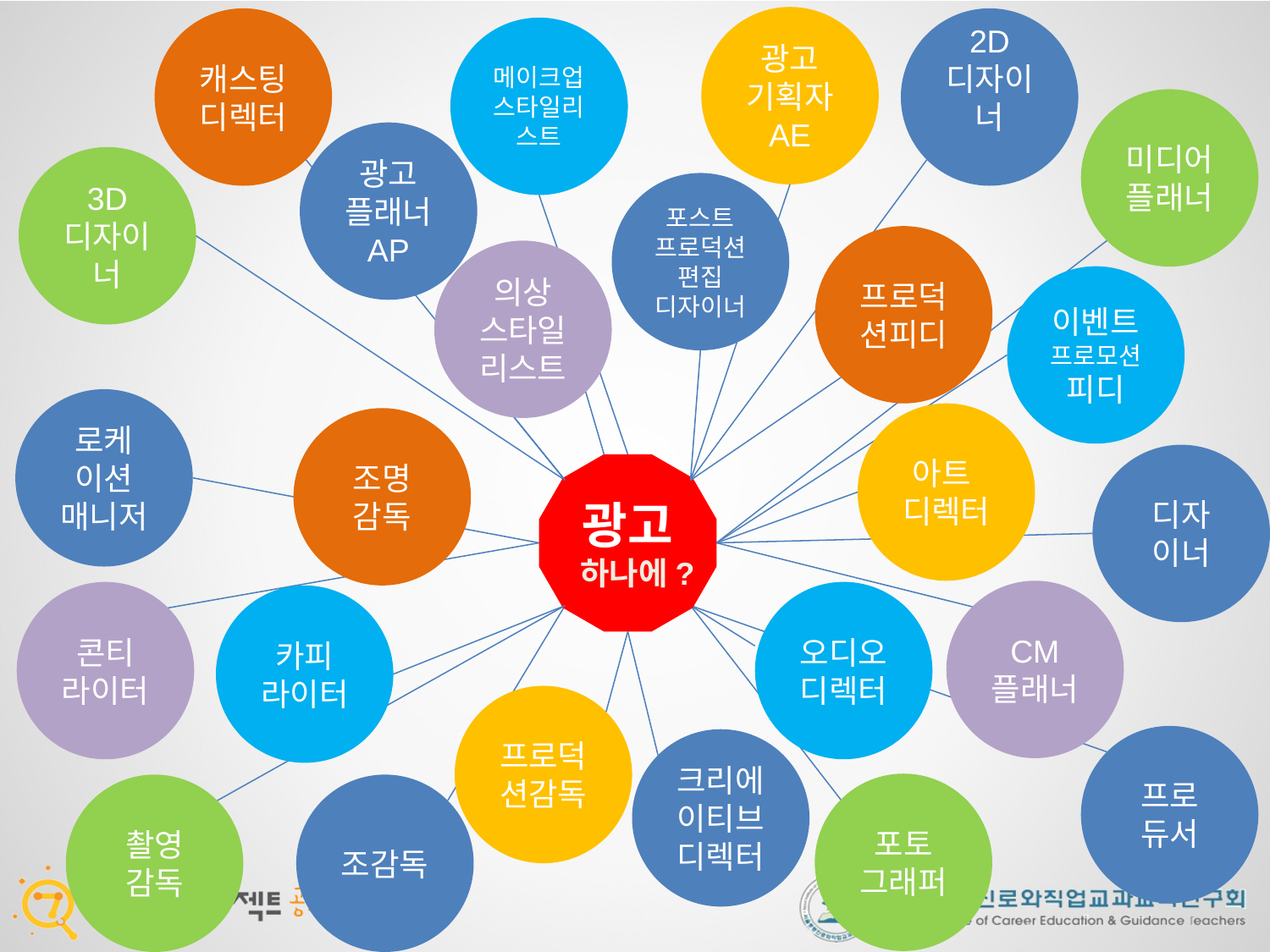

광고
기획자
AE
캐스팅
디렉터
2D
디자이너

메이크업스타일리스트
미디어
플래너
광고
플래너
AP
3D
디자이너
포스트
프로덕션편집
디자이너
프로덕션피디
의상
스타일리스트
이벤트
프로모션
피디
로케
이션
매니저
아트
디렉터
조명
감독
디자
이너
광고 하나에?
콘티
라이터
CM
플래너
오디오
디렉터
카피
라이터
촬영
감독
조감독
프로
듀서
포토
그래퍼
프로덕션감독
크리에이티브 디렉터